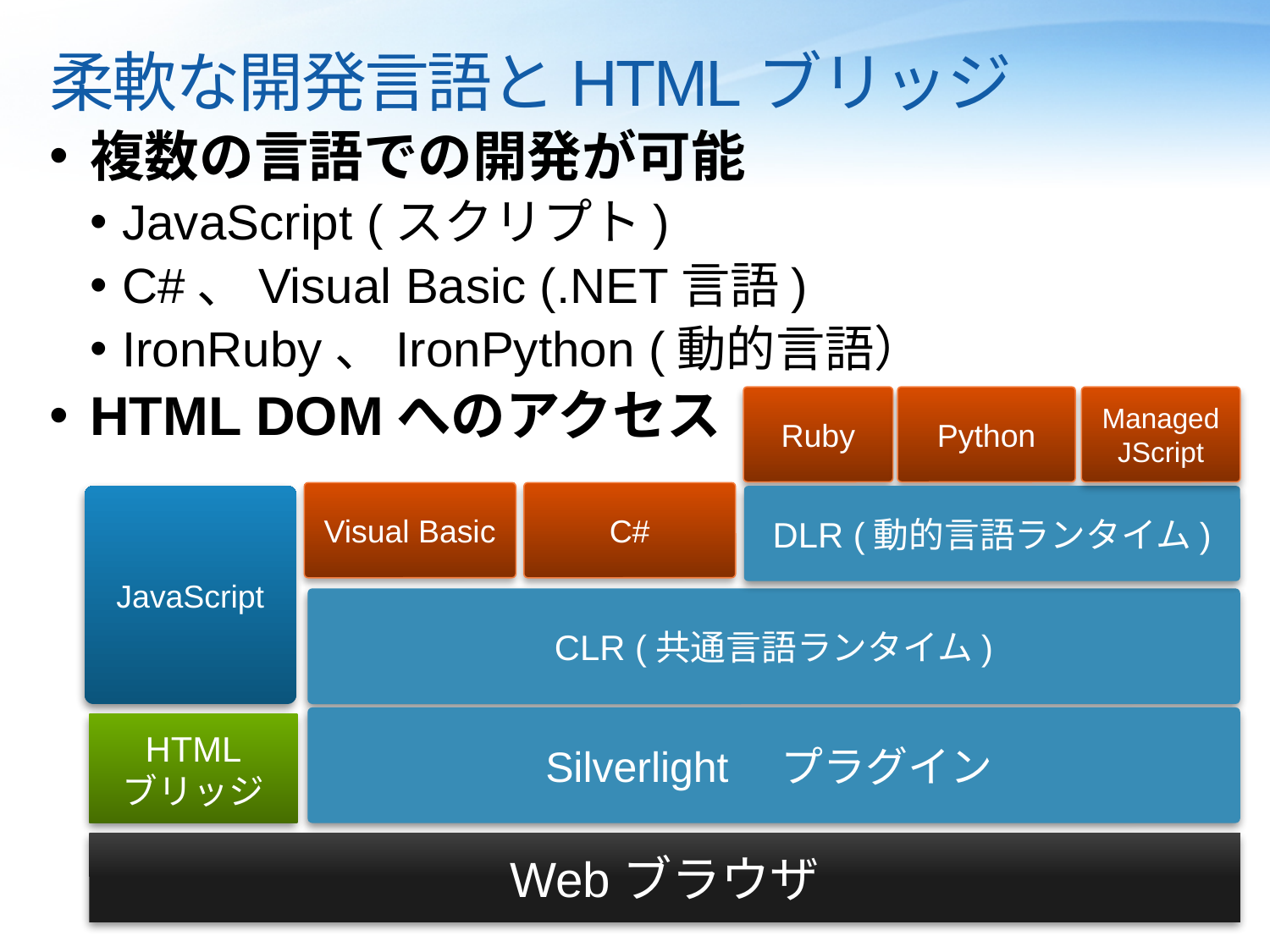

# 柔軟な開発言語とHTMLブリッジ
複数の言語での開発が可能
JavaScript (スクリプト)
C#、Visual Basic (.NET言語)
IronRuby、IronPython (動的言語）
HTML DOMへのアクセス
Ruby
Python
Managed JScript
Visual Basic
C#
JavaScript
DLR (動的言語ランタイム)
CLR (共通言語ランタイム)
Silverlight　プラグイン
HTML
ブリッジ
Webブラウザ